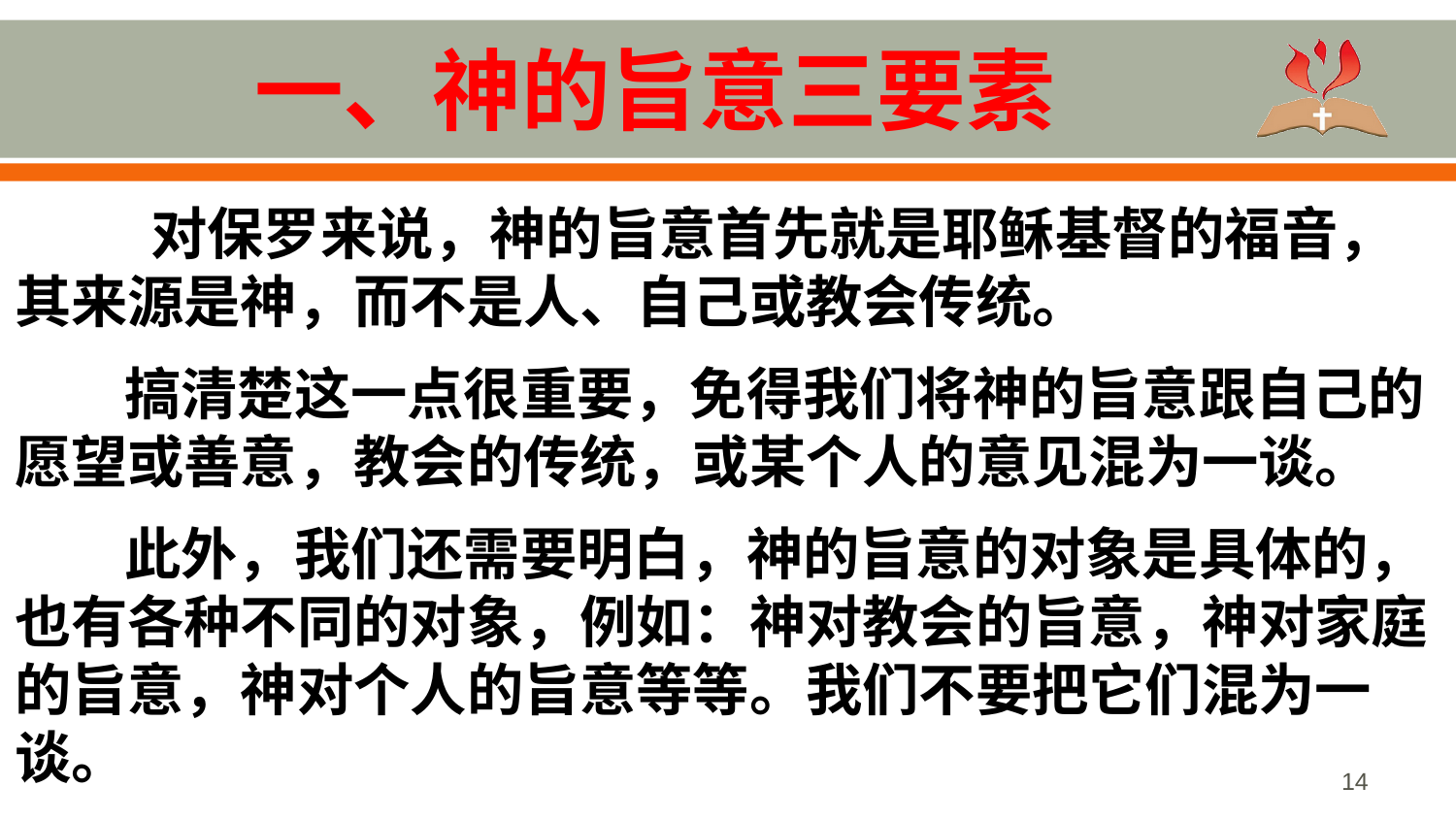

# 一、神的旨意三要素
 对保罗来说，神的旨意首先就是耶稣基督的福音，其来源是神，而不是人、自己或教会传统。
搞清楚这一点很重要，免得我们将神的旨意跟自己的愿望或善意，教会的传统，或某个人的意见混为一谈。
此外，我们还需要明白，神的旨意的对象是具体的，也有各种不同的对象，例如：神对教会的旨意，神对家庭的旨意，神对个人的旨意等等。我们不要把它们混为一谈。
14